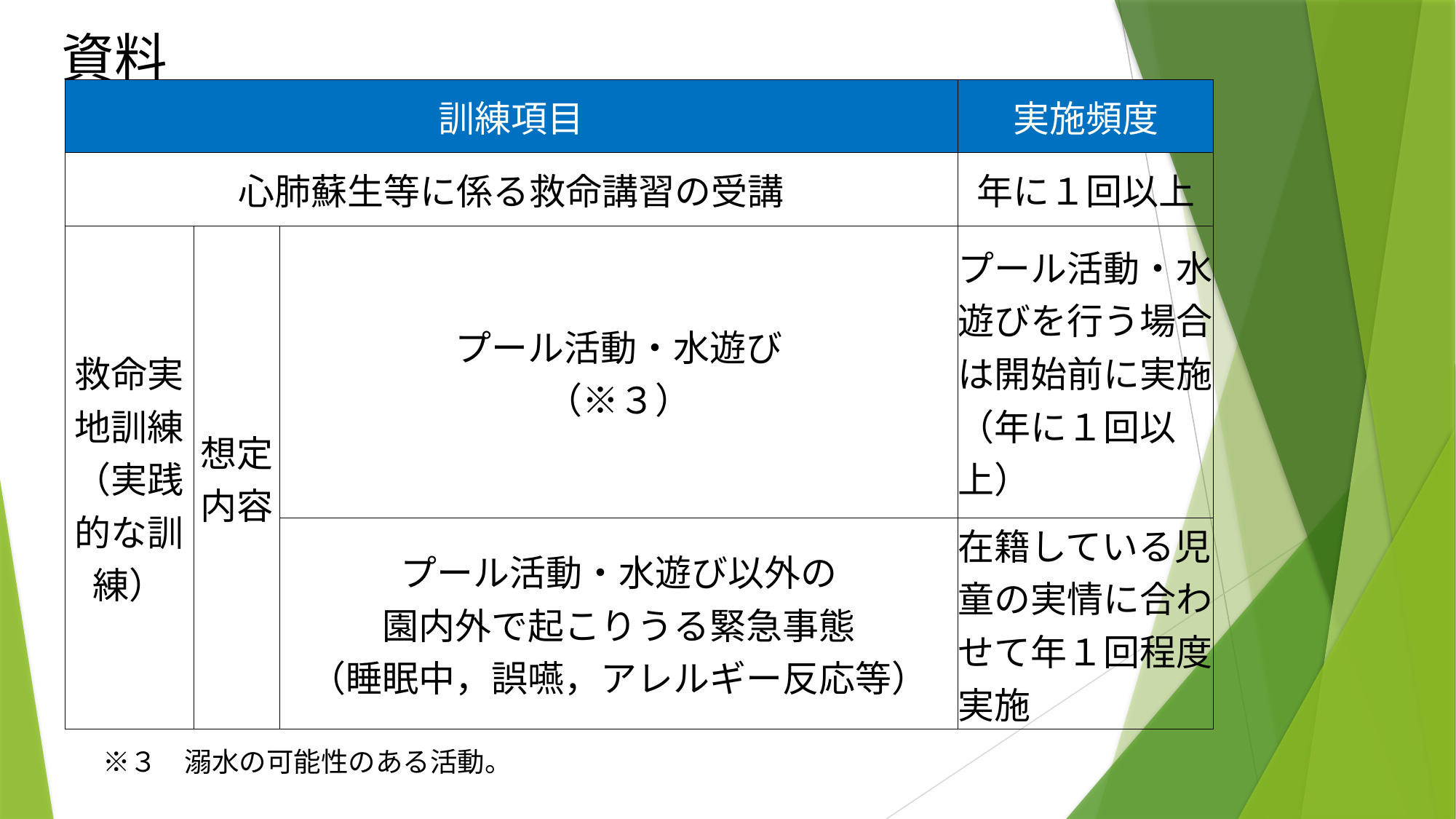

# 資料
| 訓練項目 |  |  | 実施頻度 |
| --- | --- | --- | --- |
| 心肺蘇生等に係る救命講習の受講 |  |  | 年に１回以上 |
| 救命実地訓練（実践的な訓練） | 想定内容 | プール活動・水遊び （※３） | プール活動・水遊びを行う場合は開始前に実施 （年に１回以上） |
|  |  | プール活動・水遊び以外の 園内外で起こりうる緊急事態 （睡眠中，誤嚥，アレルギー反応等） | 在籍している児童の実情に合わせて年１回程度実施 |
　※３　溺水の可能性のある活動。